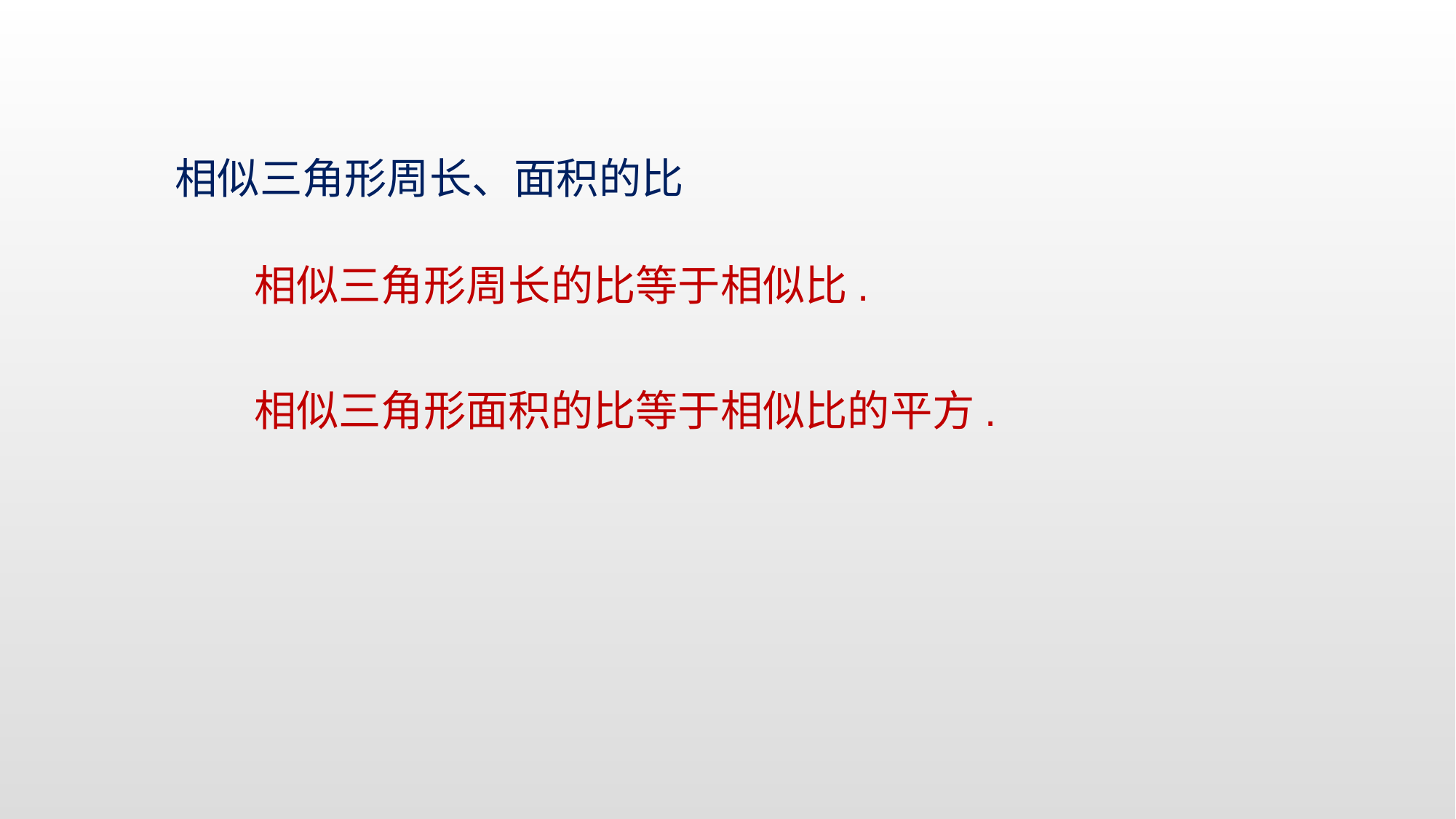

相似三角形周长、面积的比
相似三角形周长的比等于相似比.
相似三角形面积的比等于相似比的平方.